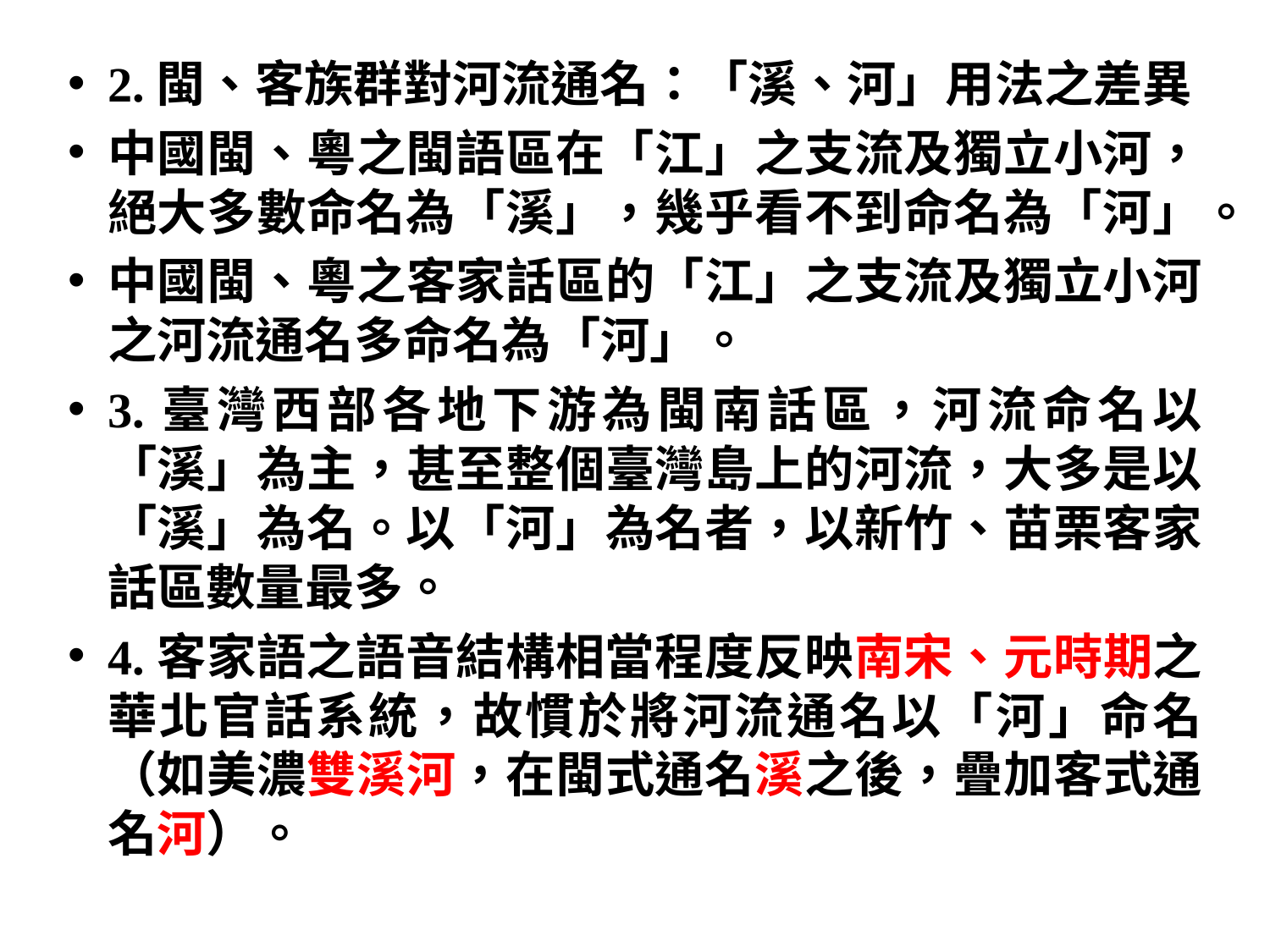

2.閩、客族群對河流通名：「溪、河」用法之差異
中國閩、粵之閩語區在「江」之支流及獨立小河，絕大多數命名為「溪」，幾乎看不到命名為「河」。
中國閩、粵之客家話區的「江」之支流及獨立小河之河流通名多命名為「河」。
3.臺灣西部各地下游為閩南話區，河流命名以「溪」為主，甚至整個臺灣島上的河流，大多是以「溪」為名。以「河」為名者，以新竹、苗栗客家話區數量最多。
4.客家語之語音結構相當程度反映南宋、元時期之華北官話系統，故慣於將河流通名以「河」命名（如美濃雙溪河，在閩式通名溪之後，疊加客式通名河）。